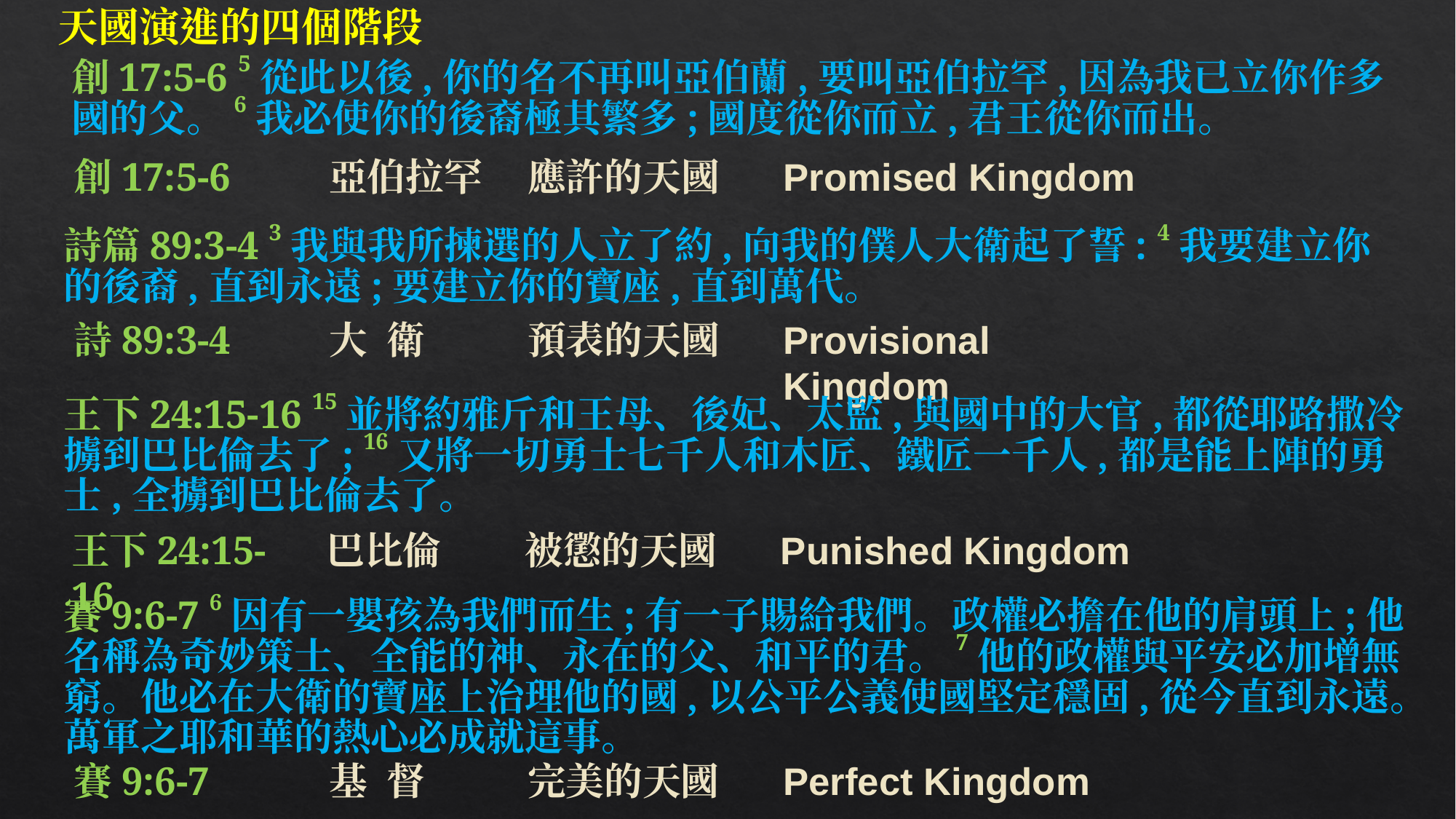

天國演進的四個階段
創17:5-6 5從此以後,你的名不再叫亞伯蘭,要叫亞伯拉罕,因為我已立你作多國的父。6我必使你的後裔極其繁多;國度從你而立,君王從你而出。
創17:5-6
亞伯拉罕
應許的天國
Promised Kingdom
詩篇89:3-4 3我與我所揀選的人立了約,向我的僕人大衛起了誓: 4我要建立你的後裔,直到永遠;要建立你的寶座,直到萬代。
大  衛
預表的天國
Provisional Kingdom
詩89:3-4
王下24:15-16 15並將約雅斤和王母、後妃、太監,與國中的大官,都從耶路撒冷擄到巴比倫去了; 16又將一切勇士七千人和木匠、鐵匠一千人,都是能上陣的勇士,全擄到巴比倫去了。
巴比倫
被懲的天國
Punished Kingdom
王下24:15-16
賽9:6-7 6因有一嬰孩為我們而生;有一子賜給我們。政權必擔在他的肩頭上;他名稱為奇妙策士、全能的神、永在的父、和平的君。7他的政權與平安必加增無窮。他必在大衛的寶座上治理他的國,以公平公義使國堅定穩固,從今直到永遠。萬軍之耶和華的熱心必成就這事。
基  督
完美的天國
Perfect Kingdom
賽9:6-7